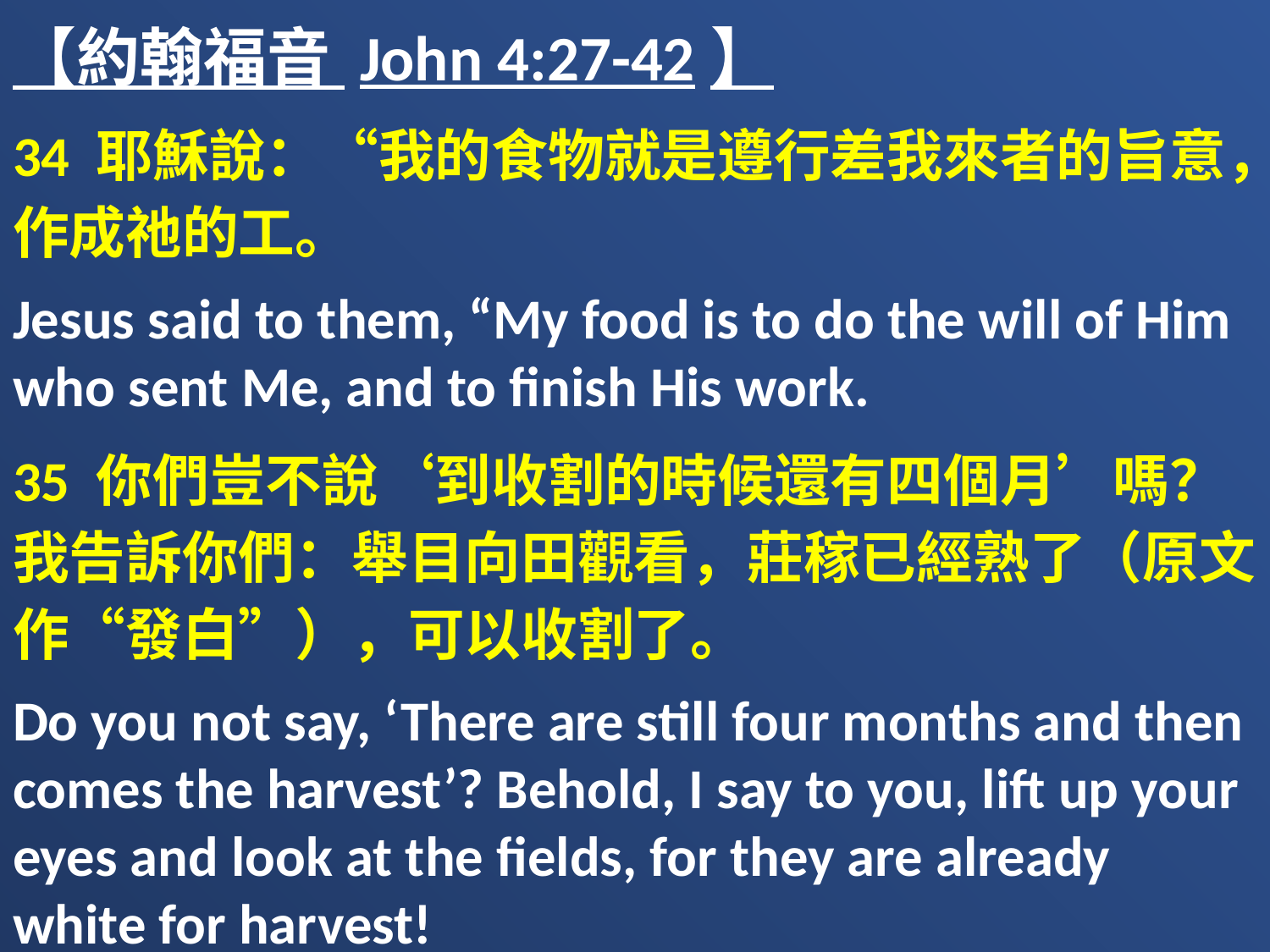

【約翰福音 John 4:27-42】
34 耶穌說：“我的食物就是遵行差我來者的旨意，作成祂的工。
Jesus said to them, “My food is to do the will of Him who sent Me, and to finish His work.
35 你們豈不說‘到收割的時候還有四個月’嗎？我告訴你們：舉目向田觀看，莊稼已經熟了（原文作“發白”），可以收割了。
Do you not say, ‘There are still four months and then comes the harvest’? Behold, I say to you, lift up your eyes and look at the fields, for they are already white for harvest!